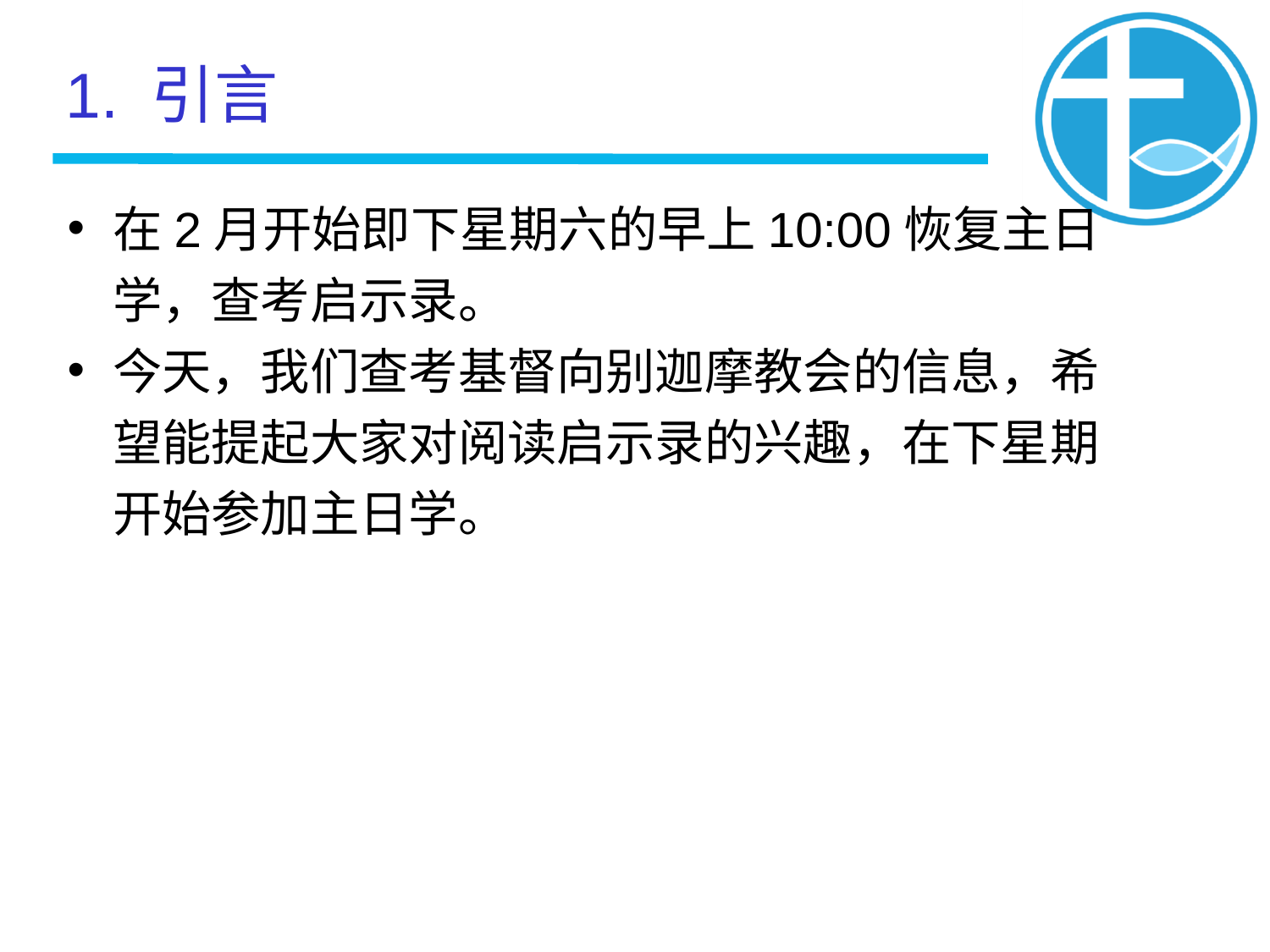

1. 引言
在2月开始即下星期六的早上10:00恢复主日学，查考启示录。
今天，我们查考基督向别迦摩教会的信息，希望能提起大家对阅读启示录的兴趣，在下星期开始参加主日学。